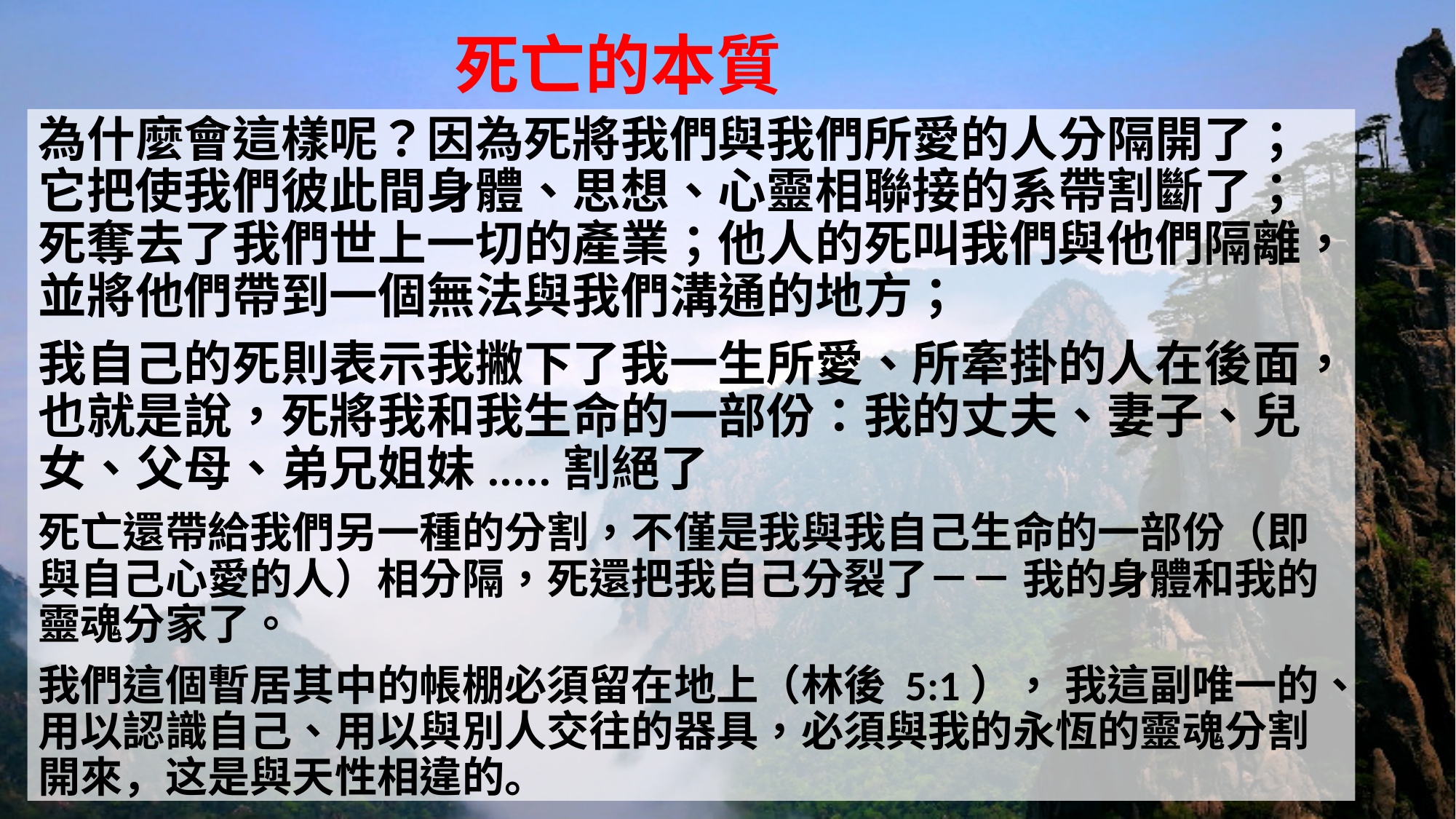

# 死亡的本質
為什麼會這樣呢？因為死將我們與我們所愛的人分隔開了；它把使我們彼此間身體、思想、心靈相聯接的系帶割斷了；死奪去了我們世上一切的產業；他人的死叫我們與他們隔離，並將他們帶到一個無法與我們溝通的地方；
我自己的死則表示我撇下了我一生所愛、所牽掛的人在後面，也就是說，死將我和我生命的一部份：我的丈夫、妻子、兒女、父母、弟兄姐妹.....割絕了
死亡還帶給我們另一種的分割，不僅是我與我自己生命的一部份（即與自己心愛的人）相分隔，死還把我自己分裂了－－ 我的身體和我的靈魂分家了。
我們這個暫居其中的帳棚必須留在地上（林後 5:1）， 我這副唯一的、用以認識自己、用以與別人交往的器具，必須與我的永恆的靈魂分割開來，这是與天性相違的。